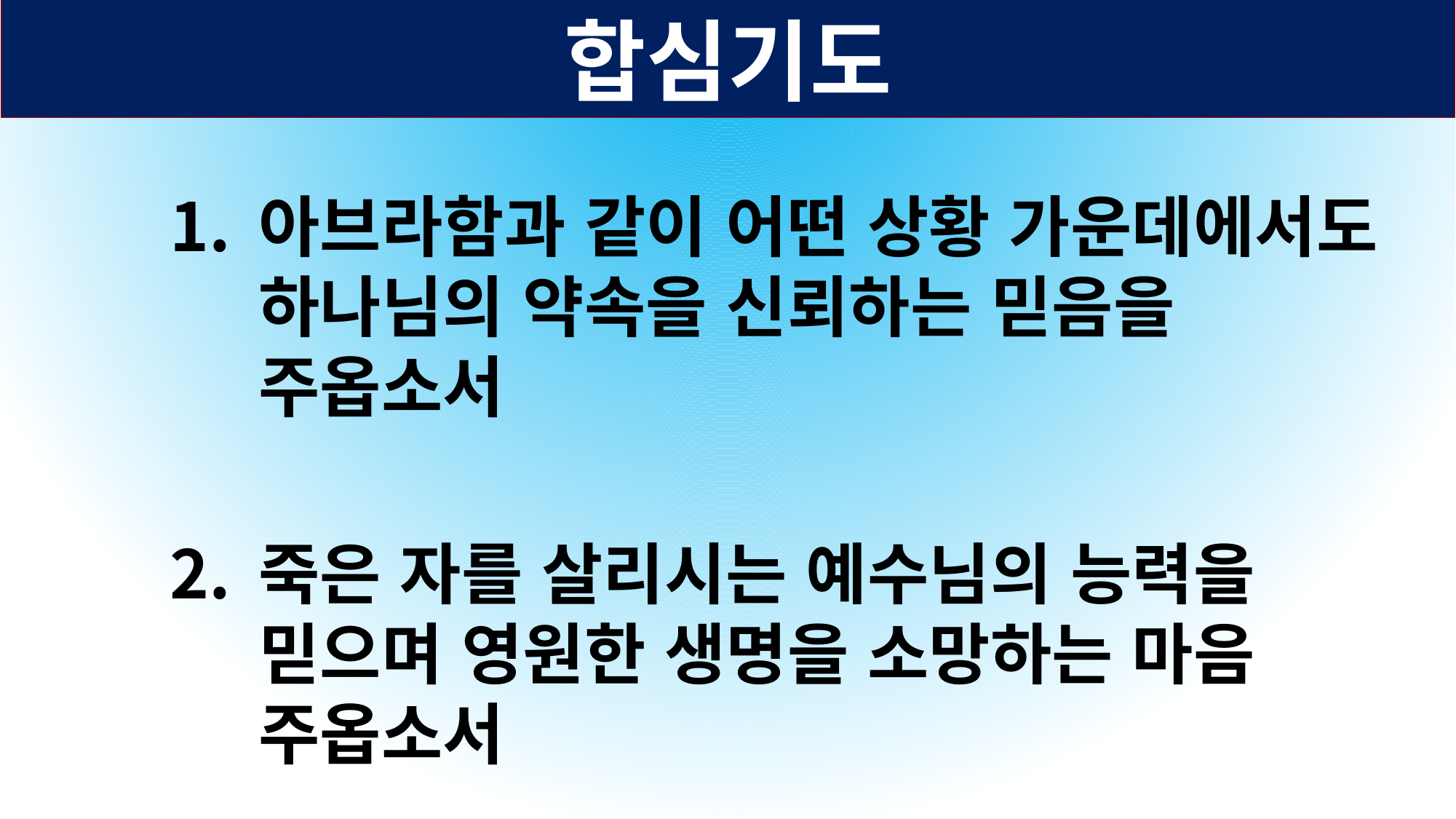

합심기도
아브라함과 같이 어떤 상황 가운데에서도 하나님의 약속을 신뢰하는 믿음을 주옵소서

죽은 자를 살리시는 예수님의 능력을 믿으며 영원한 생명을 소망하는 마음 주옵소서